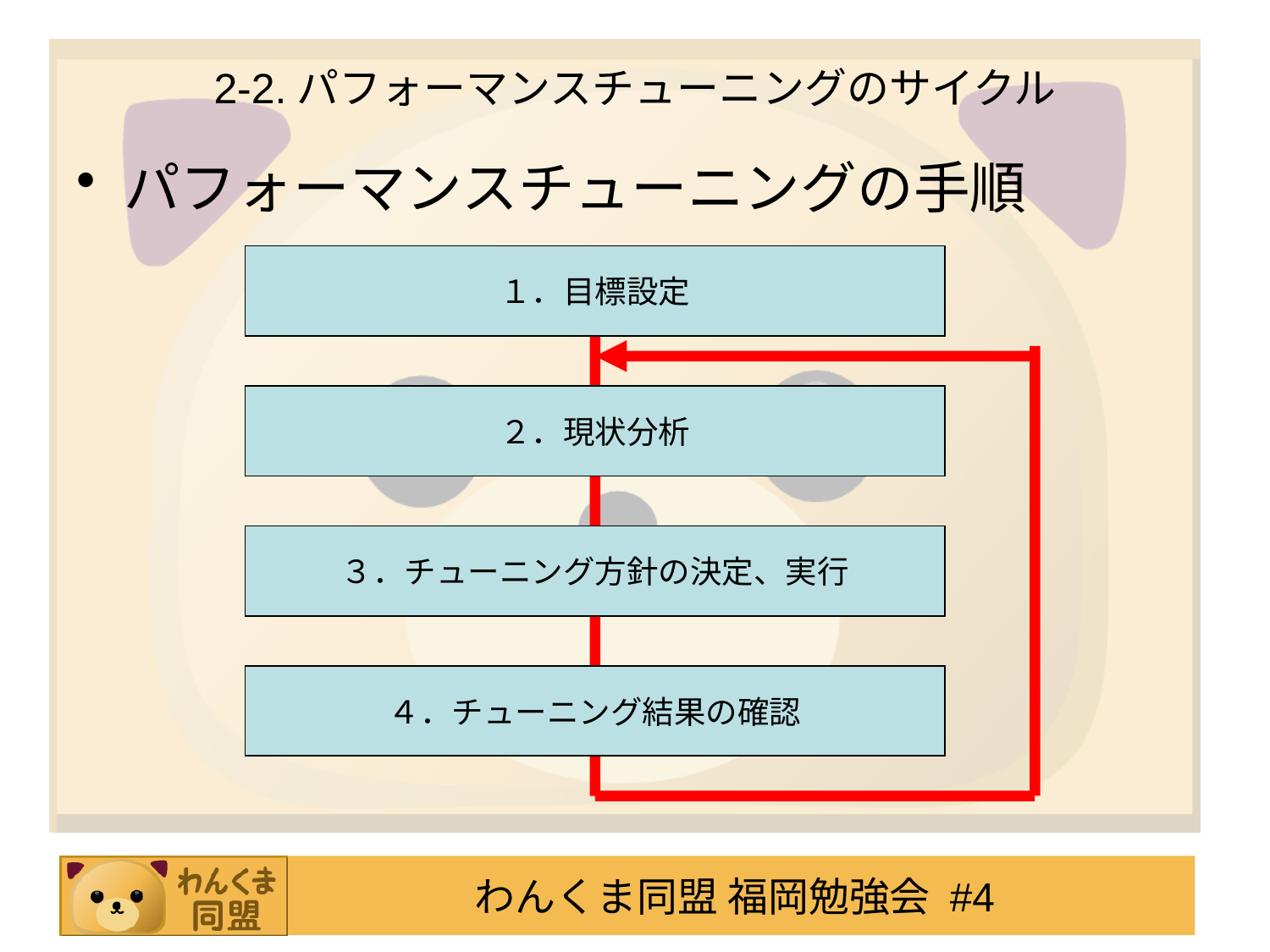

# 2-2.パフォーマンスチューニングのサイクル
パフォーマンスチューニングの手順
１．目標設定

２．現状分析
３．チューニング方針の決定、実行
４．チューニング結果の確認